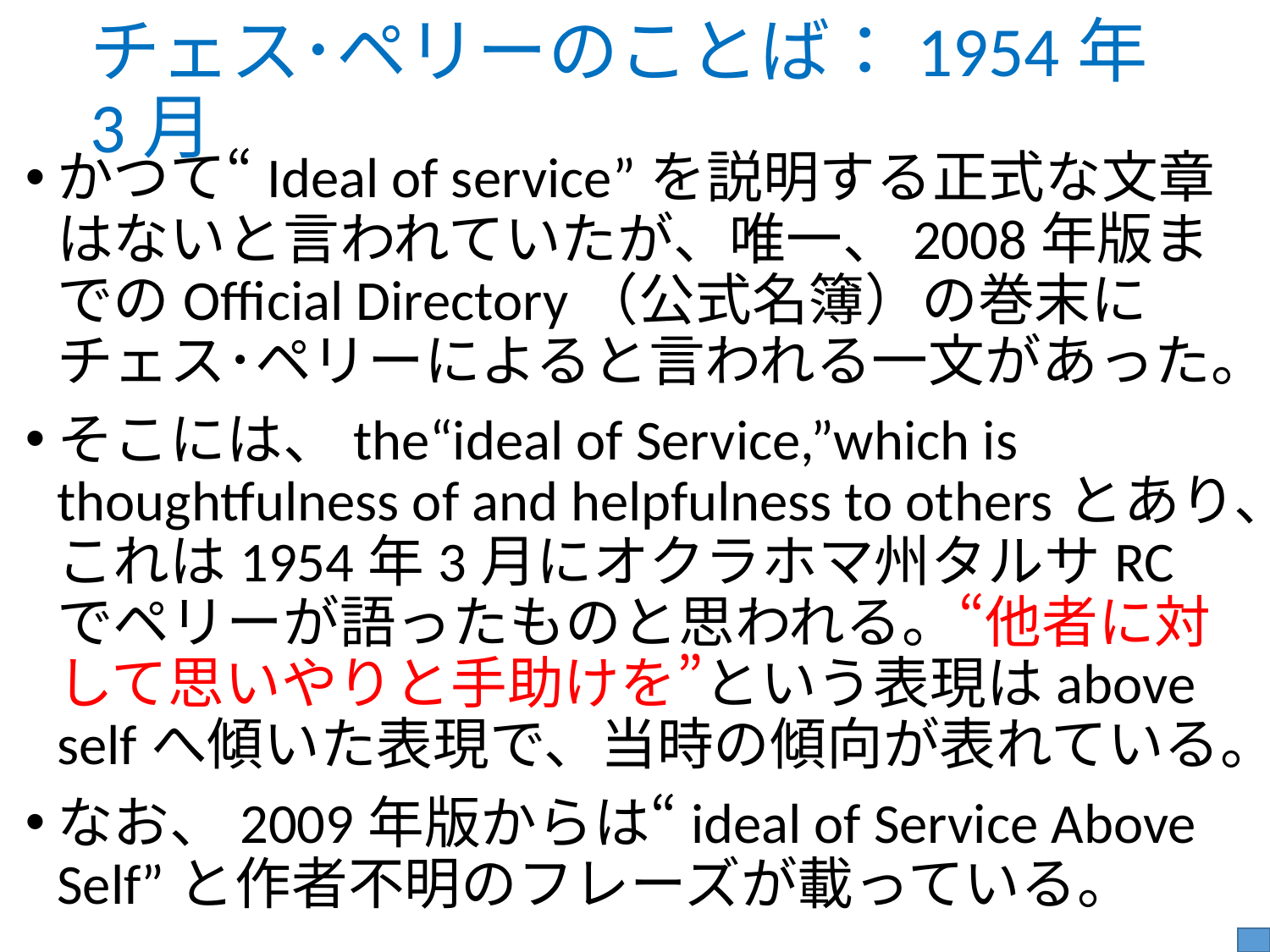

# チェス･ペリーのことば：1954年3月
かつて“Ideal of service”を説明する正式な文章はないと言われていたが、唯一、2008年版までのOfficial Directory（公式名簿）の巻末にチェス･ペリーによると言われる一文があった。
そこには、the“ideal of Service,”which is thoughtfulness of and helpfulness to othersとあり、これは1954年3月にオクラホマ州タルサRCでペリーが語ったものと思われる。“他者に対して思いやりと手助けを”という表現はabove selfへ傾いた表現で、当時の傾向が表れている。
なお、2009年版からは“ideal of Service Above Self”と作者不明のフレーズが載っている。